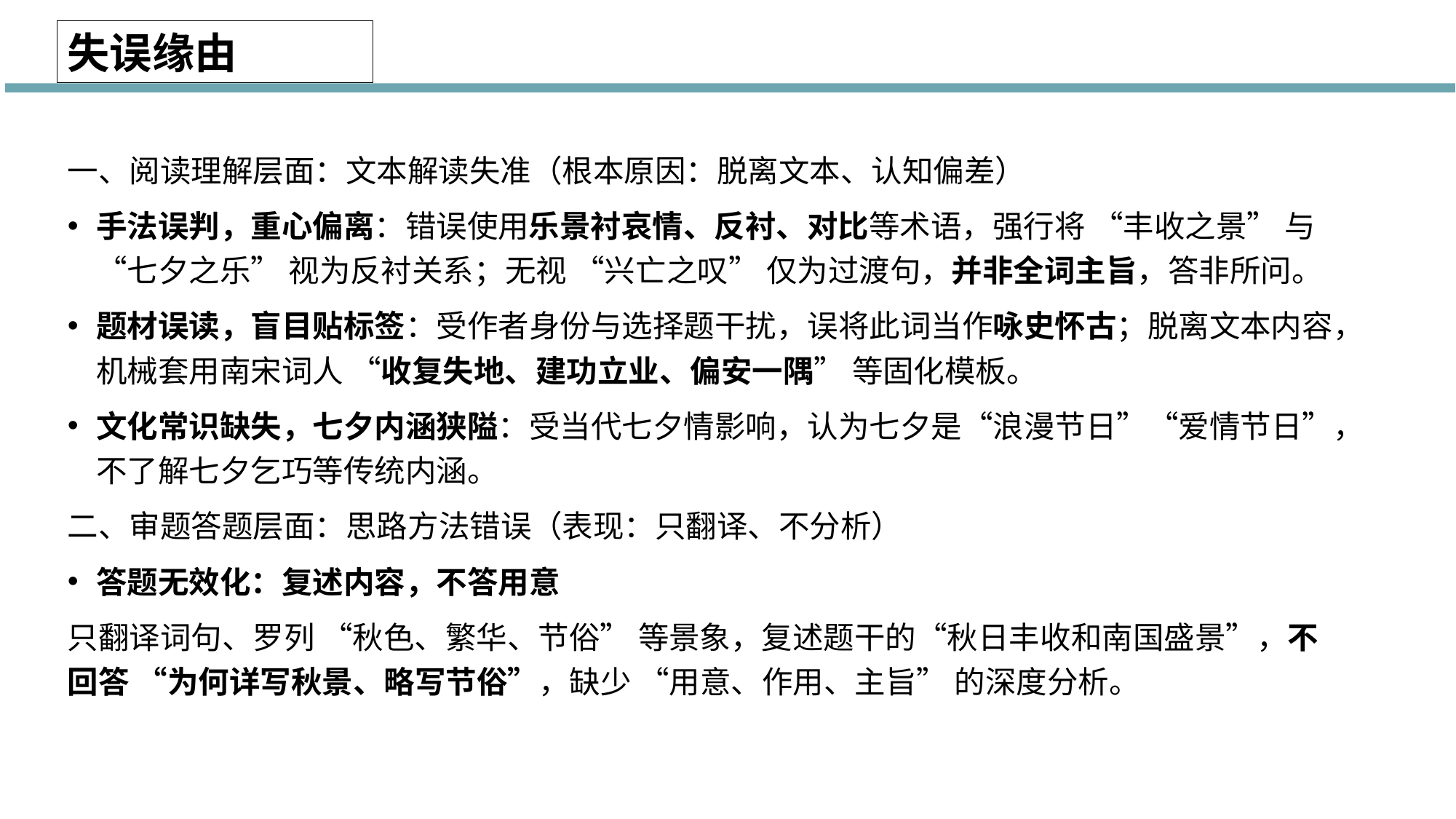

失误缘由

一、阅读理解层面：文本解读失准（根本原因：脱离文本、认知偏差）
手法误判，重心偏离：错误使用乐景衬哀情、反衬、对比等术语，强行将 “丰收之景” 与 “七夕之乐” 视为反衬关系；无视 “兴亡之叹” 仅为过渡句，并非全词主旨，答非所问。
题材误读，盲目贴标签：受作者身份与选择题干扰，误将此词当作咏史怀古；脱离文本内容，机械套用南宋词人 “收复失地、建功立业、偏安一隅” 等固化模板。
文化常识缺失，七夕内涵狭隘：受当代七夕情影响，认为七夕是“浪漫节日”“爱情节日”，不了解七夕乞巧等传统内涵。
二、审题答题层面：思路方法错误（表现：只翻译、不分析）
答题无效化：复述内容，不答用意
只翻译词句、罗列 “秋色、繁华、节俗” 等景象，复述题干的“秋日丰收和南国盛景”，不回答 “为何详写秋景、略写节俗”，缺少 “用意、作用、主旨” 的深度分析。